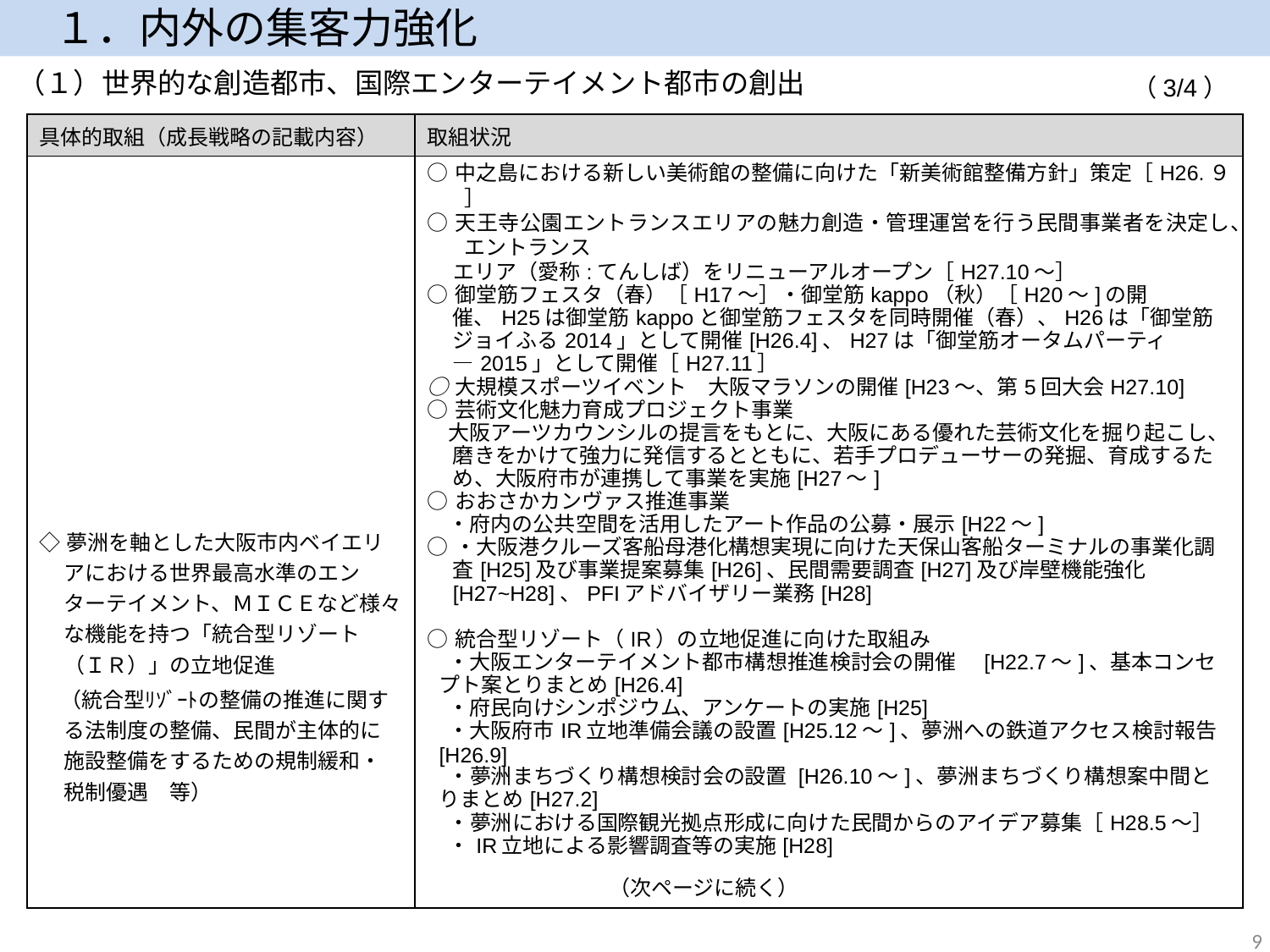

１．内外の集客力強化
（１）世界的な創造都市、国際エンターテイメント都市の創出
（3/4）
| 具体的取組（成長戦略の記載内容） | 取組状況 |
| --- | --- |
| ◇夢洲を軸とした大阪市内ベイエリアにおける世界最高水準のエンターテイメント、ＭＩＣＥなど様々な機能を持つ「統合型リゾート（ＩＲ）」の立地促進 　（統合型ﾘｿﾞｰﾄの整備の推進に関する法制度の整備、民間が主体的に施設整備をするための規制緩和・税制優遇　等） | ○中之島における新しい美術館の整備に向けた「新美術館整備方針」策定［H26.９ ］　 ○天王寺公園エントランスエリアの魅力創造・管理運営を行う民間事業者を決定し、エントランス 　 エリア（愛称:てんしば）をリニューアルオープン［H27.10～］ ○御堂筋フェスタ（春）［H17～］・御堂筋kappo（秋）［H20～]の開催、H25は御堂筋kappoと御堂筋フェスタを同時開催（春）、H26は「御堂筋ジョイふる2014」として開催[H26.4]、H27は「御堂筋オータムパーティ―2015」として開催［H27.11］ ○大規模スポーツイベント　大阪マラソンの開催[H23～、第5回大会H27.10] ○芸術文化魅力育成プロジェクト事業 　大阪アーツカウンシルの提言をもとに、大阪にある優れた芸術文化を掘り起こし、磨きをかけて強力に発信するとともに、若手プロデューサーの発掘、育成するため、大阪府市が連携して事業を実施[H27～] ○おおさかカンヴァス推進事業 　・府内の公共空間を活用したアート作品の公募・展示[H22～] ○・大阪港クルーズ客船母港化構想実現に向けた天保山客船ターミナルの事業化調査[H25]及び事業提案募集[H26]、民間需要調査[H27]及び岸壁機能強化[H27~H28]、PFIアドバイザリー業務[H28] ○統合型リゾート（IR）の立地促進に向けた取組み 　・大阪エンターテイメント都市構想推進検討会の開催　[H22.7～]、基本コンセプト案とりまとめ[H26.4] 　・府民向けシンポジウム、アンケートの実施[H25] 　・大阪府市IR立地準備会議の設置[H25.12～]、夢洲への鉄道アクセス検討報告[H26.9] 　・夢洲まちづくり構想検討会の設置 [H26.10～]、夢洲まちづくり構想案中間とりまとめ[H27.2] 　・夢洲における国際観光拠点形成に向けた民間からのアイデア募集［H28.5～］ 　・IR立地による影響調査等の実施[H28] 　　　　　　　　　　　　　　　　　　　　　　　　　　　　　　　　　　　　　　　　　　　　　（次ページに続く） |
9